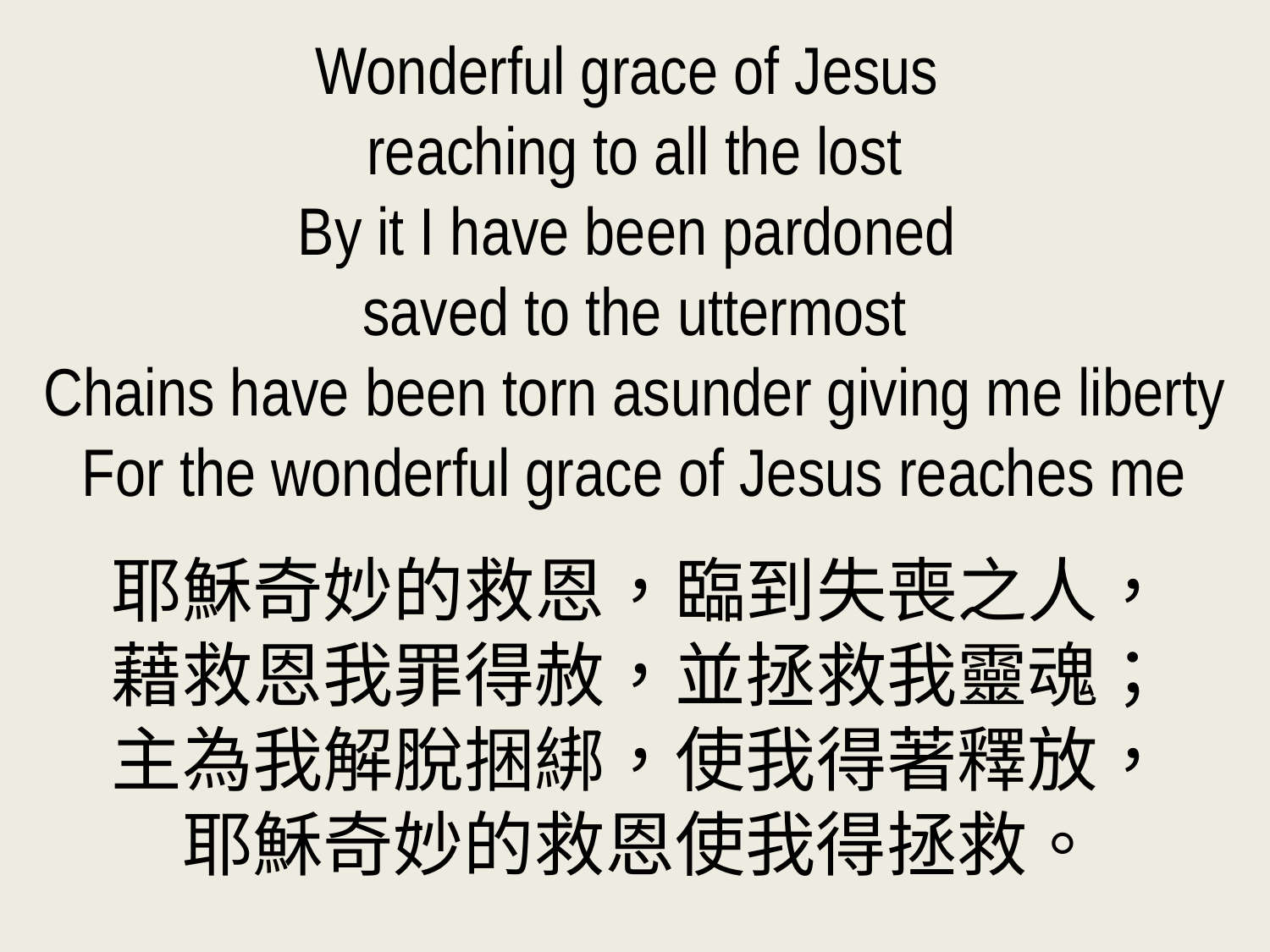

Wonderful grace of Jesus
reaching to all the lost
By it I have been pardoned
saved to the uttermost
Chains have been torn asunder giving me liberty
For the wonderful grace of Jesus reaches me
耶穌奇妙的救恩，臨到失喪之人，
藉救恩我罪得赦，並拯救我靈魂；
主為我解脫捆綁，使我得著釋放，
耶穌奇妙的救恩使我得拯救。